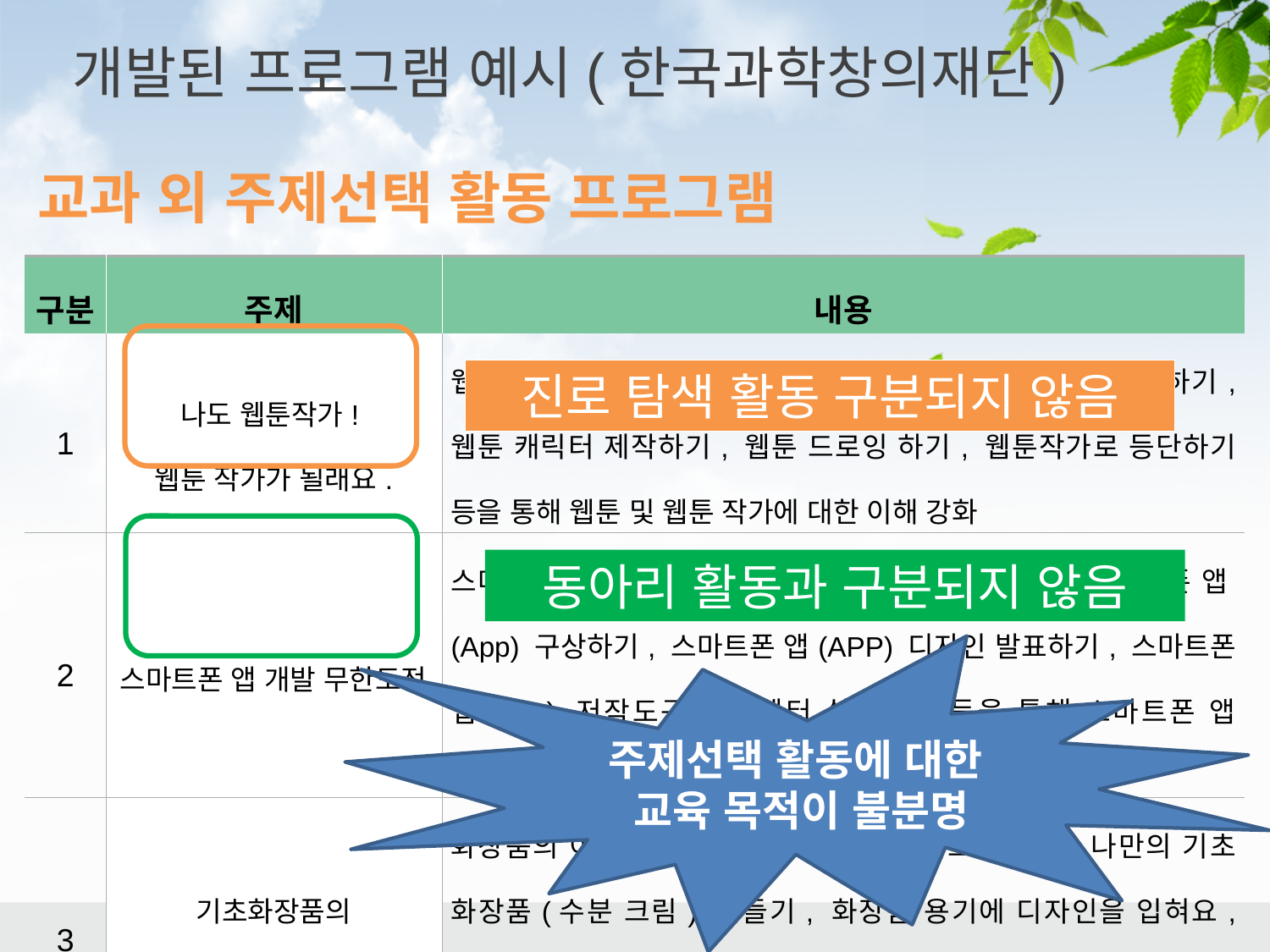

# 개발된 프로그램 예시(한국과학창의재단)
교과 외 주제선택 활동 프로그램
| 구분 | 주제 | 내용 |
| --- | --- | --- |
| 1 | 나도 웹툰작가! 웹툰 작가가 될래요. | 웹툰작가 알아보기, 웹툰 만나보기, 웹툰 시놉시스 제작하기, 웹툰 캐릭터 제작하기, 웹툰 드로잉 하기, 웹툰작가로 등단하기 등을 통해 웹툰 및 웹툰 작가에 대한 이해 강화 |
| 2 | 스마트폰 앱 개발 무한도전 | 스마트폰 앱(App)과 함께 역사 속으로 여행하기, 스마트폰 앱(App) 구상하기, 스마트폰 앱(APP) 디자인 발표하기, 스마트폰 앱(App) 저작도구 앱인벤터 실습하기 등을 통해 스마트폰 앱 개발의 경험 제공 |
| 3 | 기초화장품의 슈퍼스타 되기 | 화장품의 이모저모!, 피부 스토리 & 기초화장품, 나만의 기초 화장품(수분 크림) 만들기, 화장품 용기에 디자인을 입혀요, 내가 만든 기초화장품 홍보하기 등을 통해 기초화장품 관련 지식 이해 및 관련 경험 제공 |

진로 탐색 활동 구분되지 않음

동아리 활동과 구분되지 않음
주제선택 활동에 대한
교육 목적이 불분명